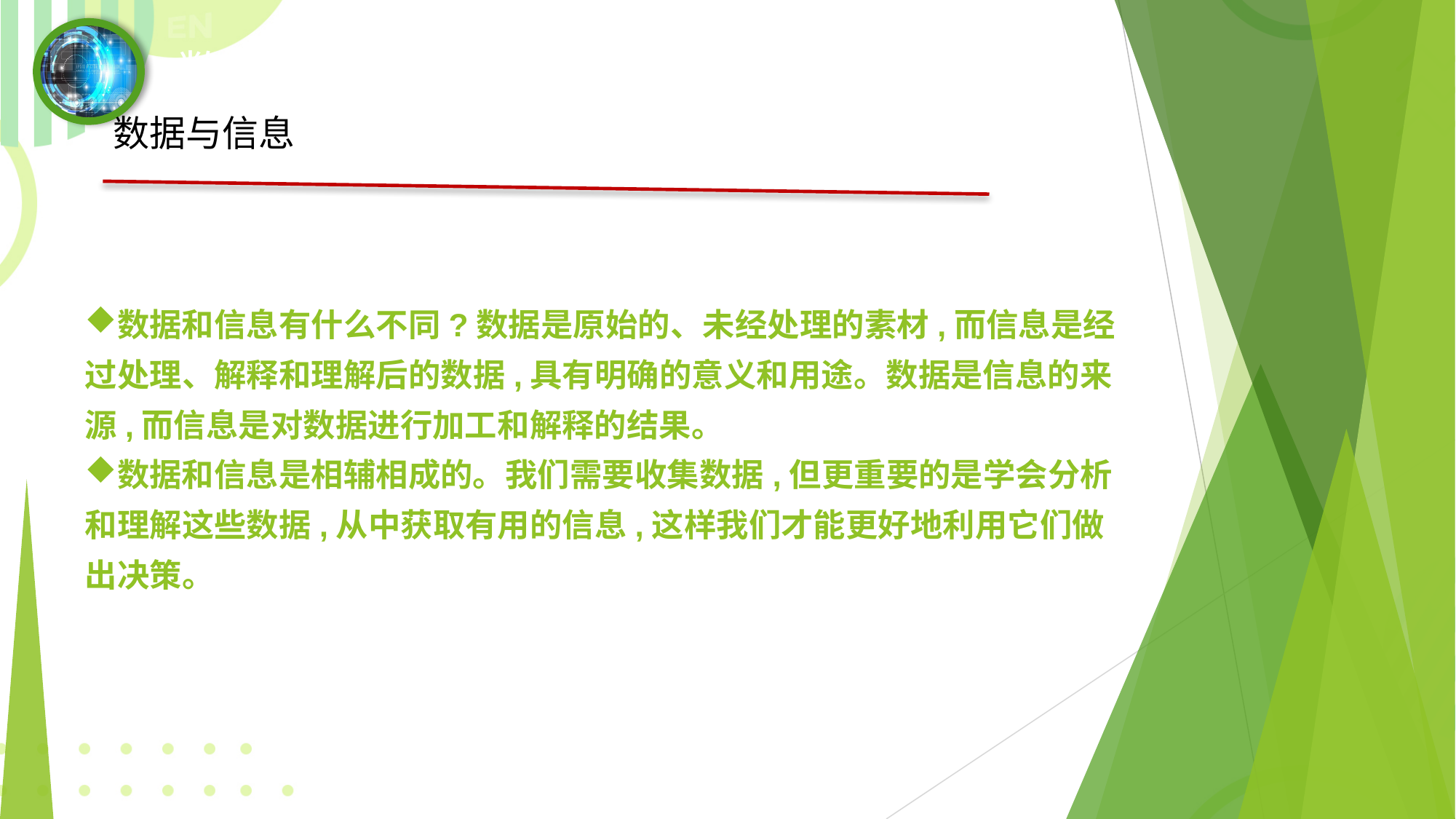

数据的特征

数据与信息

数据和信息有什么不同?数据是原始的、未经处理的素材,而信息是经过处理、解释和理解后的数据,具有明确的意义和用途。数据是信息的来源,而信息是对数据进行加工和解释的结果。
数据和信息是相辅相成的。我们需要收集数据,但更重要的是学会分析和理解这些数据,从中获取有用的信息,这样我们才能更好地利用它们做出决策。